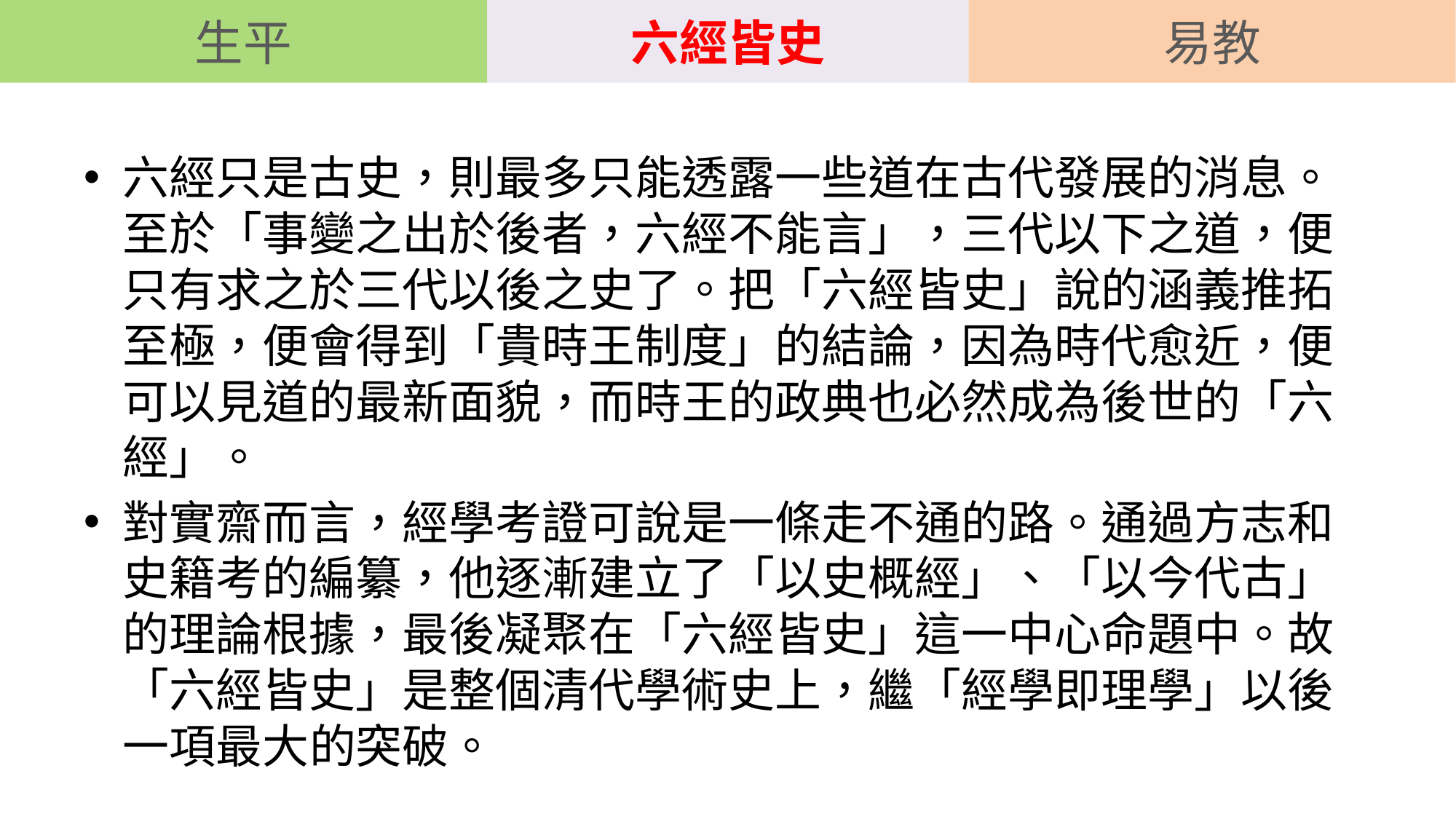

生平
六經皆史
易教
六經只是古史，則最多只能透露一些道在古代發展的消息。至於「事變之出於後者，六經不能言」，三代以下之道，便只有求之於三代以後之史了。把「六經皆史」說的涵義推拓至極，便會得到「貴時王制度」的結論，因為時代愈近，便可以見道的最新面貌，而時王的政典也必然成為後世的「六經」。
對實齋而言，經學考證可說是一條走不通的路。通過方志和史籍考的編纂，他逐漸建立了「以史概經」、「以今代古」的理論根據，最後凝聚在「六經皆史」這一中心命題中。故「六經皆史」是整個清代學術史上，繼「經學即理學」以後一項最大的突破。